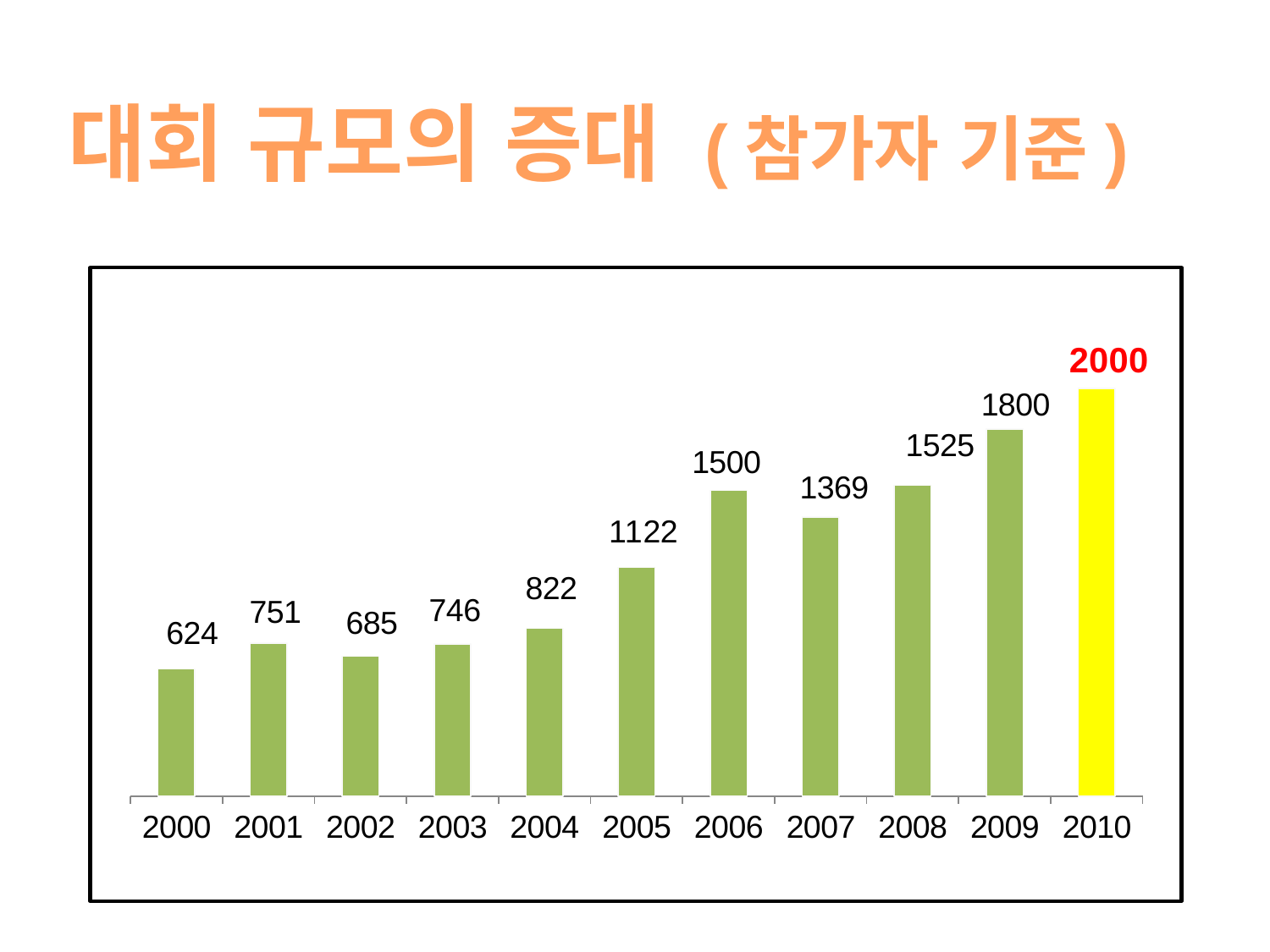

# 대회 규모의 증대 (참가자 기준)

### Chart

| Category | 참가자 |
|---|---|
| 2000 | 624.0 |
| 2001 | 751.0 |
| 2002 | 685.0 |
| 2003 | 746.0 |
| 2004 | 822.0 |
| 2005 | 1122.0 |
| 2006 | 1500.0 |
| 2007 | 1369.0 |
| 2008 | 1525.0 |
| 2009 | 1800.0 |
| 2010 | 2000.0 |